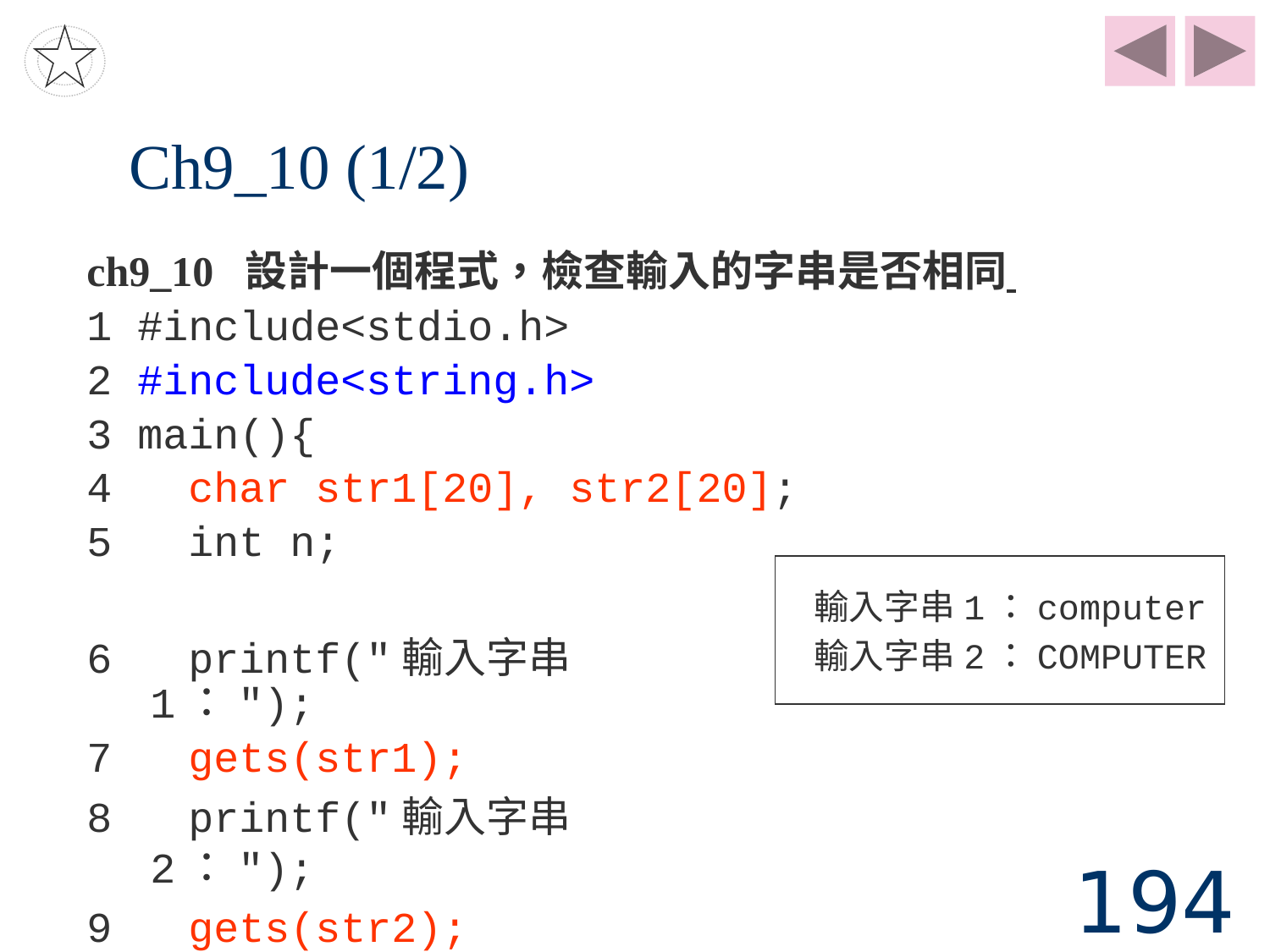

# Ch9_10 (1/2)
ch9_10  設計一個程式，檢查輸入的字串是否相同
1 #include<stdio.h>
2 #include<string.h>
3 main(){
4   char str1[20], str2[20];
5   int n;
輸入字串1：computer
輸入字串2：COMPUTER
6   printf("輸入字串1：");
7   gets(str1);
8   printf("輸入字串2：");
9   gets(str2);
194